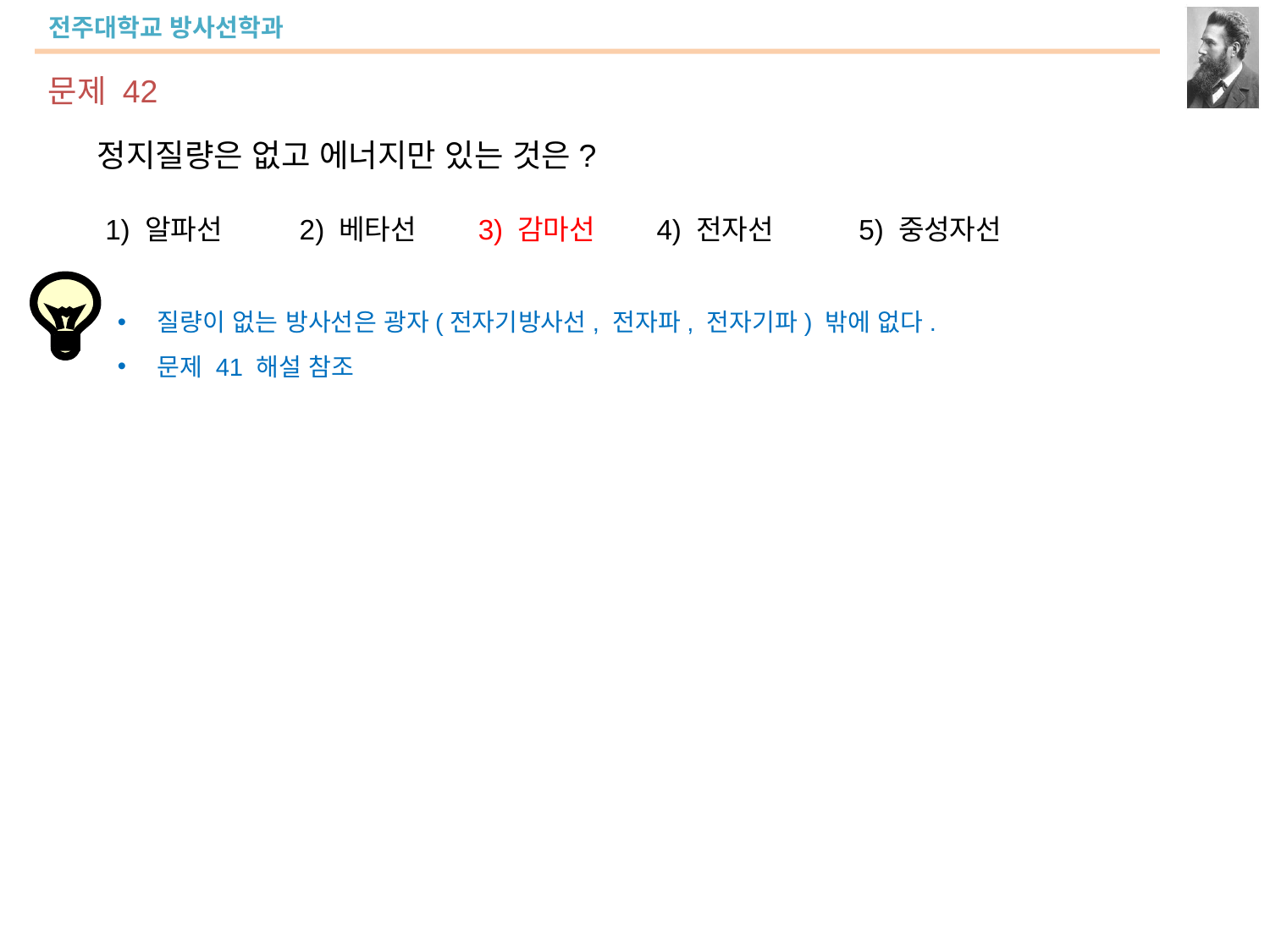

문제 42
정지질량은 없고 에너지만 있는 것은?

 1) 알파선         2) 베타선       3) 감마선       4) 전자선          5) 중성자선

질량이 없는 방사선은 광자(전자기방사선, 전자파, 전자기파) 밖에 없다.
문제 41 해설 참조